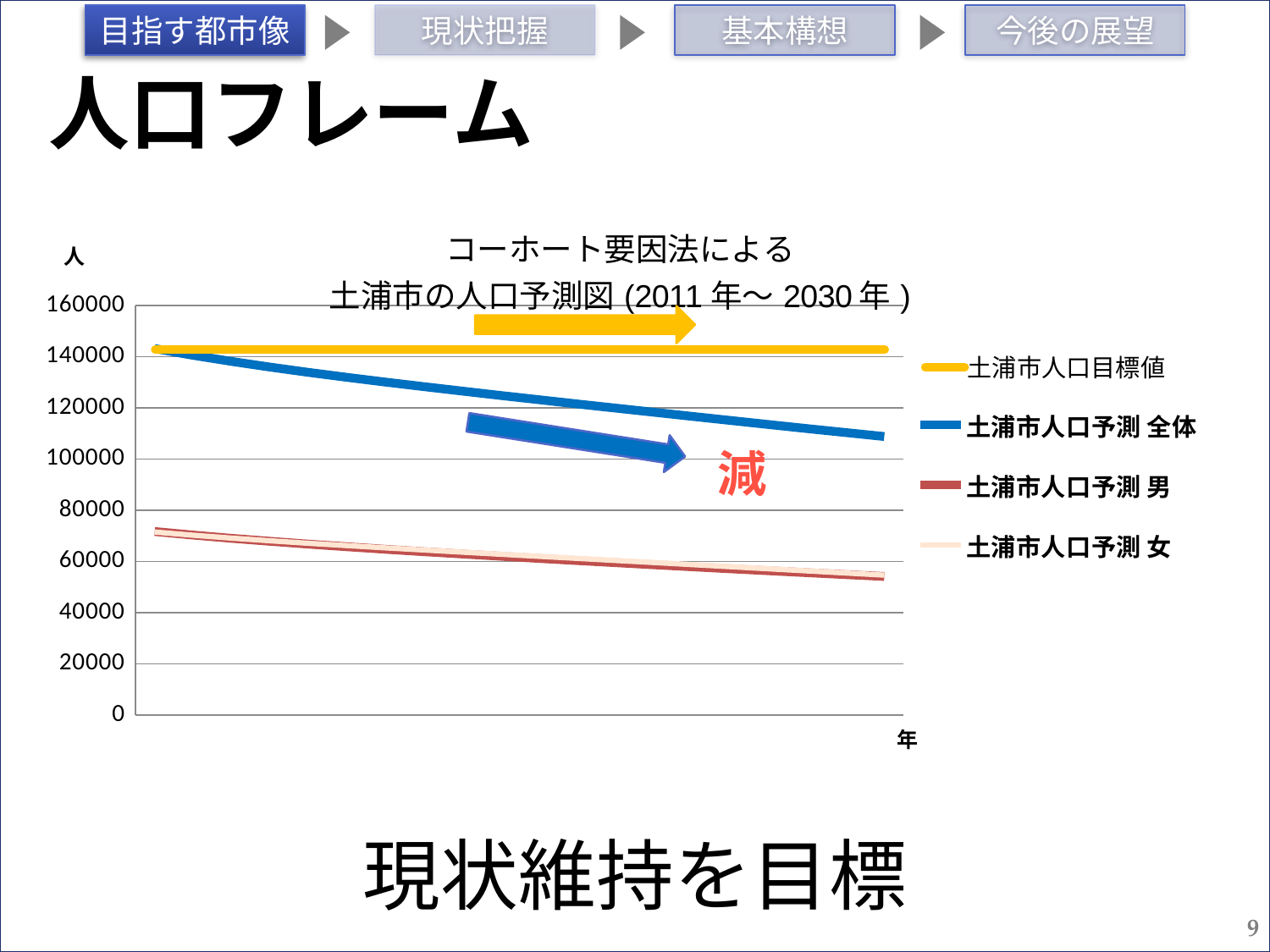

# 人口フレーム

### Chart: コーホート要因法による
土浦市の人口予測図(2011年～2030年)

| Category | 土浦市人口予測 全体 | 土浦市人口予測 男 | 土浦市人口予測 女 |
|---|---|---|---|
| 2011 | 143220.0 | 71709.0 | 71511.0 |
| 2012 | 140579.13463657253 | 70317.49731997932 | 70261.63731659322 |
| 2013 | 138192.4104324265 | 69059.91105104705 | 69132.49938137946 |
| 2014 | 136000.60842445504 | 67901.19805257565 | 68099.4103718794 |
| 2015 | 133927.31234329735 | 66796.53147820337 | 67130.78086509397 |
| 2016 | 131988.71748877055 | 65766.93022370452 | 66221.78726506604 |
| 2017 | 130140.31113954834 | 64787.42483706628 | 65352.88630248207 |
| 2018 | 128352.09344412101 | 63850.64923851042 | 64501.4442056106 |
| 2019 | 126612.95994287604 | 62940.130279967765 | 63672.82966290828 |
| 2020 | 124909.81689143225 | 62059.36639203798 | 62850.450499394276 |
| 2021 | 123236.51721209768 | 61200.935412465435 | 62035.58179963224 |
| 2022 | 121591.31439435337 | 60363.13831433407 | 61228.176080019286 |
| 2023 | 119953.43814461054 | 59540.011011212206 | 60413.427133398334 |
| 2024 | 118334.24350890054 | 58732.05079249818 | 59602.192716402365 |
| 2025 | 116716.1940742544 | 57933.43651655754 | 58782.75755769687 |
| 2026 | 115113.48616476753 | 57147.00204798492 | 57966.4841167826 |
| 2027 | 113525.84626907372 | 56374.3040368607 | 57151.542232213025 |
| 2028 | 111945.02772556717 | 55617.83922212932 | 56327.18850343785 |
| 2029 | 110384.49825361057 | 54880.90698086683 | 55503.59127274373 |
| 2030 | 108846.62015526813 | 54162.102421218355 | 54684.517734049776 |
土浦市人口目標値

減
現状維持を目標
9